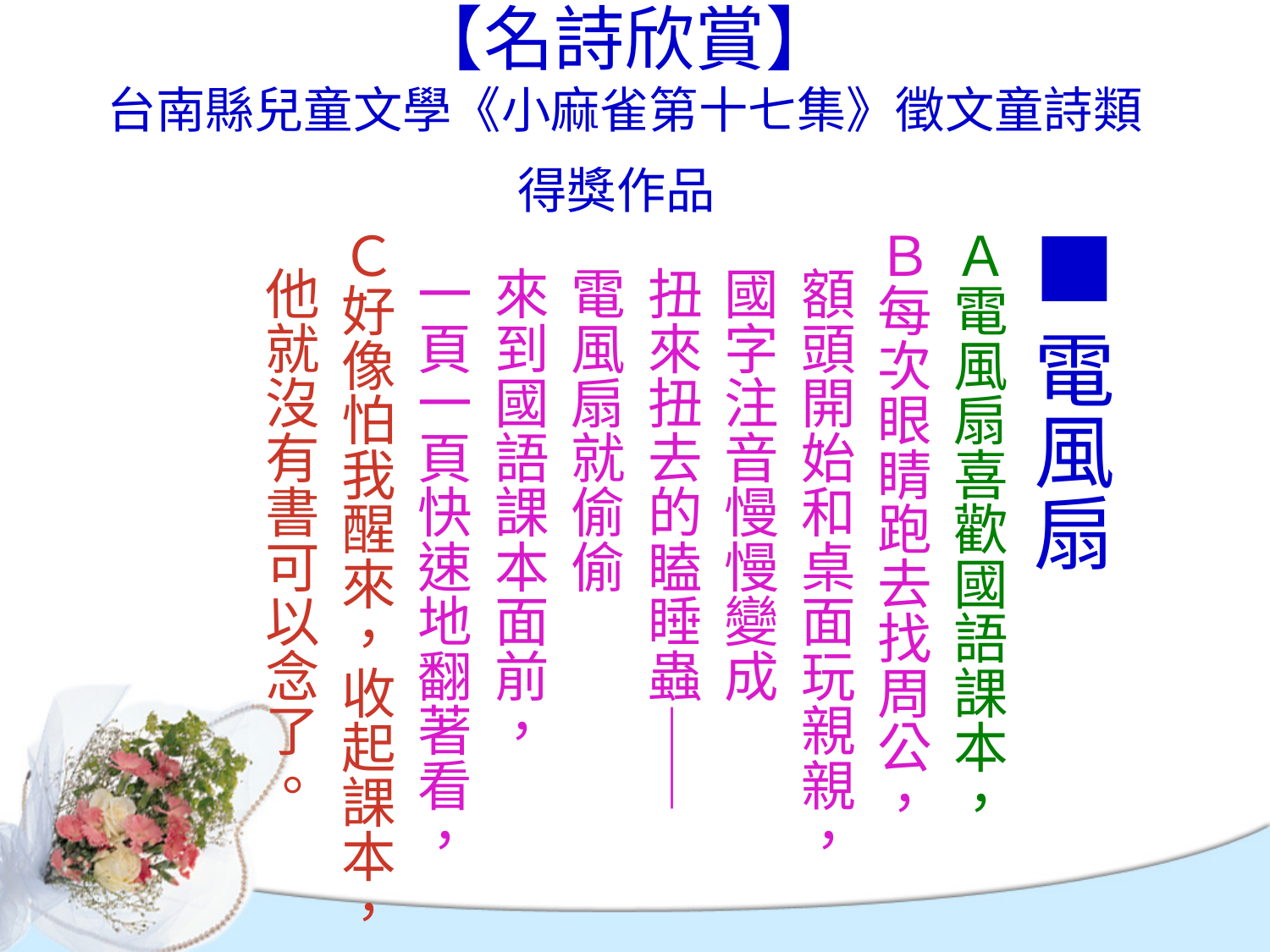

# 【名詩欣賞】 台南縣兒童文學《小麻雀第十七集》徵文童詩類得獎作品
■電風扇
Ａ電風扇喜歡國語課本，
Ｂ每次眼睛跑去找周公，
  額頭開始和桌面玩親親，
  國字注音慢慢變成
  扭來扭去的瞌睡蟲——
  電風扇就偷偷
  來到國語課本面前，
  一頁一頁快速地翻著看，
Ｃ好像怕我醒來，收起課本，
  他就沒有書可以念了。